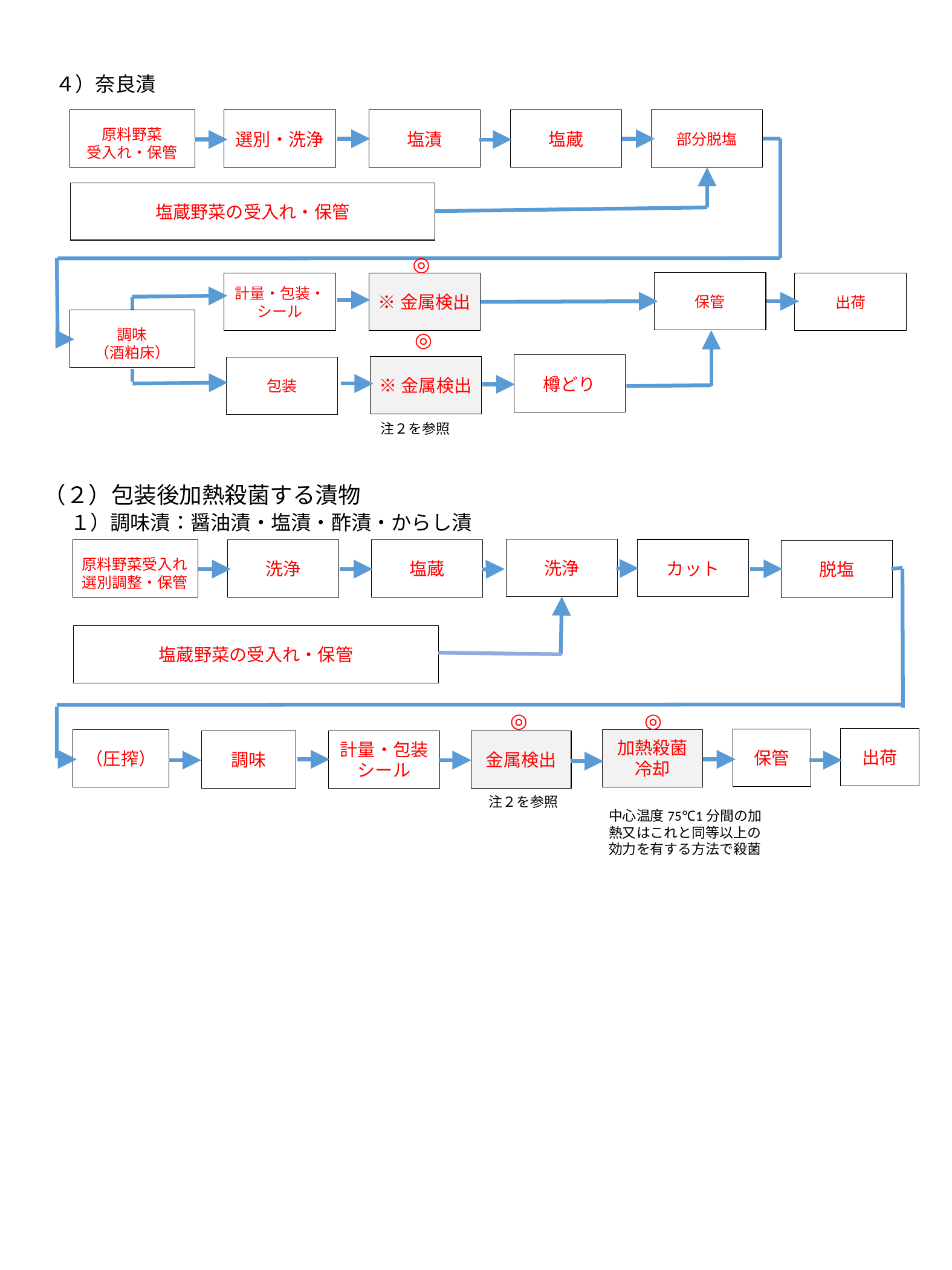

４）奈良漬
部分脱塩

原料野菜
受入れ・保管

選別・洗浄
塩漬
塩蔵
塩蔵野菜の受入れ・保管
◎
保管
※金属検出
計量・包装・シール
出荷

調味
（酒粕床）

◎
樽どり
※金属検出
包装
注２を参照
（２）包装後加熱殺菌する漬物
１）調味漬：醤油漬・塩漬・酢漬・からし漬
洗浄
カット

原料野菜受入れ
選別調整・保管

洗浄
塩蔵
脱塩
塩蔵野菜の受入れ・保管
◎
◎
出荷
保管
（圧搾）
加熱殺菌
冷却
調味
計量・包装
シール
金属検出
注２を参照
中心温度75℃1分間の加熱又はこれと同等以上の効力を有する方法で殺菌